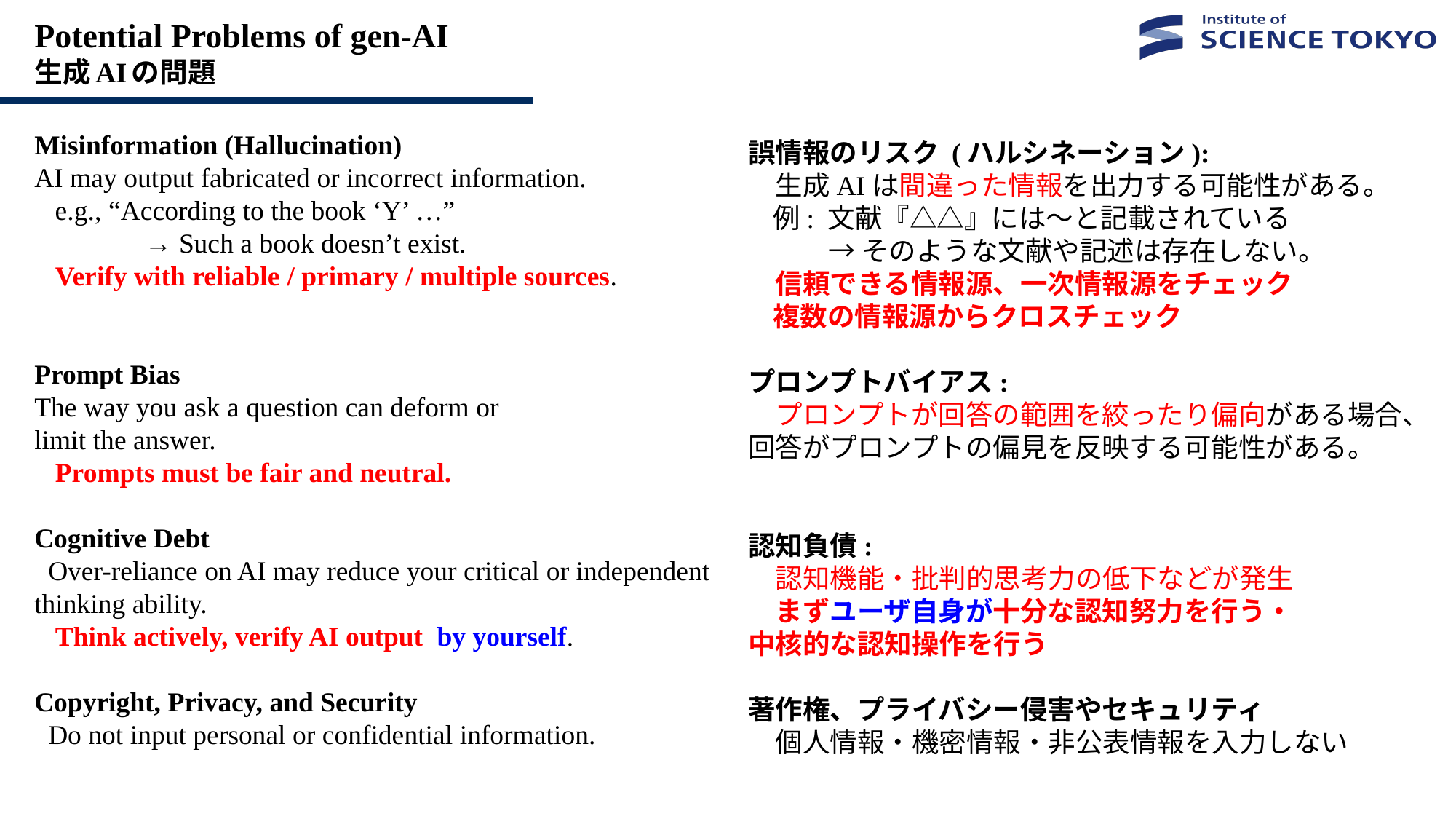

# Potential Problems of gen-AI 生成AIの問題
Misinformation (Hallucination)
AI may output fabricated or incorrect information.
   e.g., “According to the book ‘Y’ …”
                → Such a book doesn’t exist.
   Verify with reliable / primary / multiple sources.

Prompt Bias
The way you ask a question can deform or
limit the answer.
   Prompts must be fair and neutral.

Cognitive Debt
  Over-reliance on AI may reduce your critical or independent thinking ability.
   Think actively, verify AI output  by yourself.

Copyright, Privacy, and Security
  Do not input personal or confidential information.
誤情報のリスク (ハルシネーション):
　生成AIは間違った情報を出力する可能性がある。
    例: 文献『△△』には〜と記載されている
             → そのような文献や記述は存在しない。
　信頼できる情報源、一次情報源をチェック
    複数の情報源からクロスチェック

プロンプトバイアス:
　プロンプトが回答の範囲を絞ったり偏向がある場合、回答がプロンプトの偏見を反映する可能性がある。

認知負債:
　認知機能・批判的思考力の低下などが発生
　まずユーザ自身が十分な認知努力を行う・
中核的な認知操作を行う

著作権、プライバシー侵害やセキュリティ
　個人情報・機密情報・非公表情報を入力しない